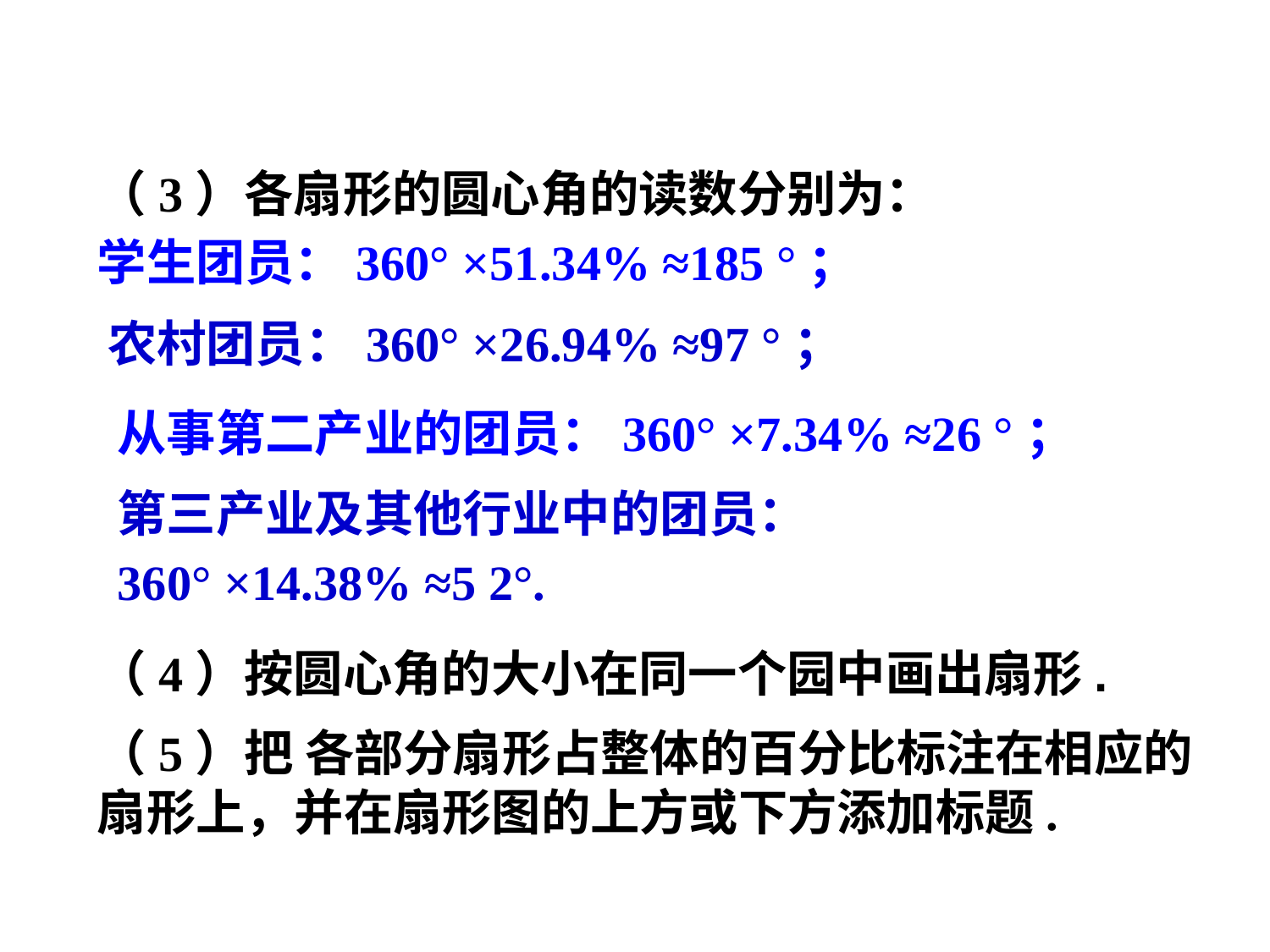

（3）各扇形的圆心角的读数分别为：
学生团员：360° ×51.34% ≈185 °；
农村团员：360° ×26.94% ≈97 °；
从事第二产业的团员：360° ×7.34% ≈26 °；
第三产业及其他行业中的团员：
360° ×14.38% ≈5 2°.
（4）按圆心角的大小在同一个园中画出扇形.
（5）把 各部分扇形占整体的百分比标注在相应的扇形上，并在扇形图的上方或下方添加标题.